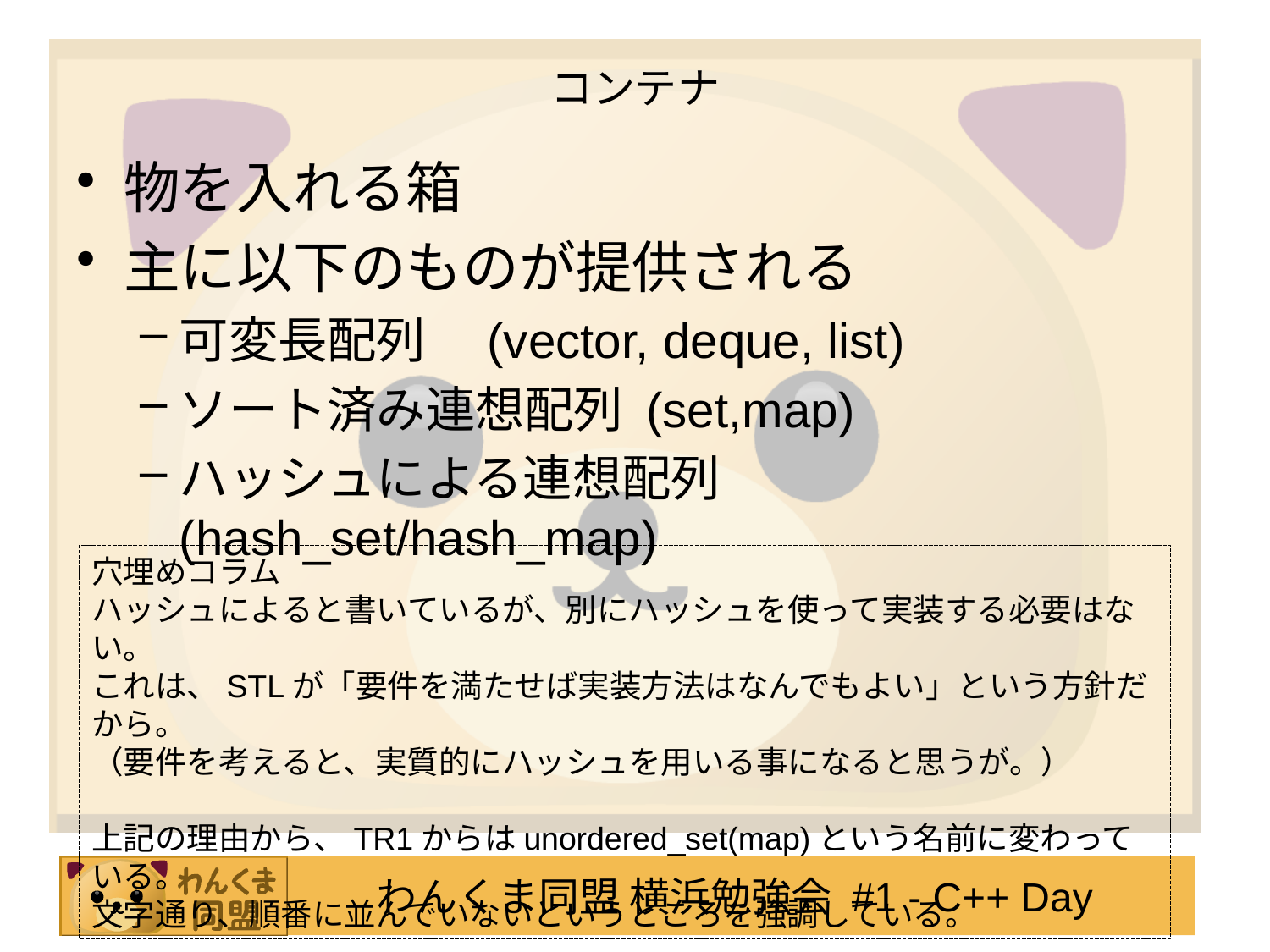

# コンテナ
物を入れる箱
主に以下のものが提供される
可変長配列　(vector, deque, list)
ソート済み連想配列 (set,map)
ハッシュによる連想配列 (hash_set/hash_map)

穴埋めコラム
ハッシュによると書いているが、別にハッシュを使って実装する必要はない。
これは、STLが「要件を満たせば実装方法はなんでもよい」という方針だから。
（要件を考えると、実質的にハッシュを用いる事になると思うが。）

上記の理由から、TR1からはunordered_set(map)という名前に変わっている。
文字通り、順番に並んでいないというところを強調している。